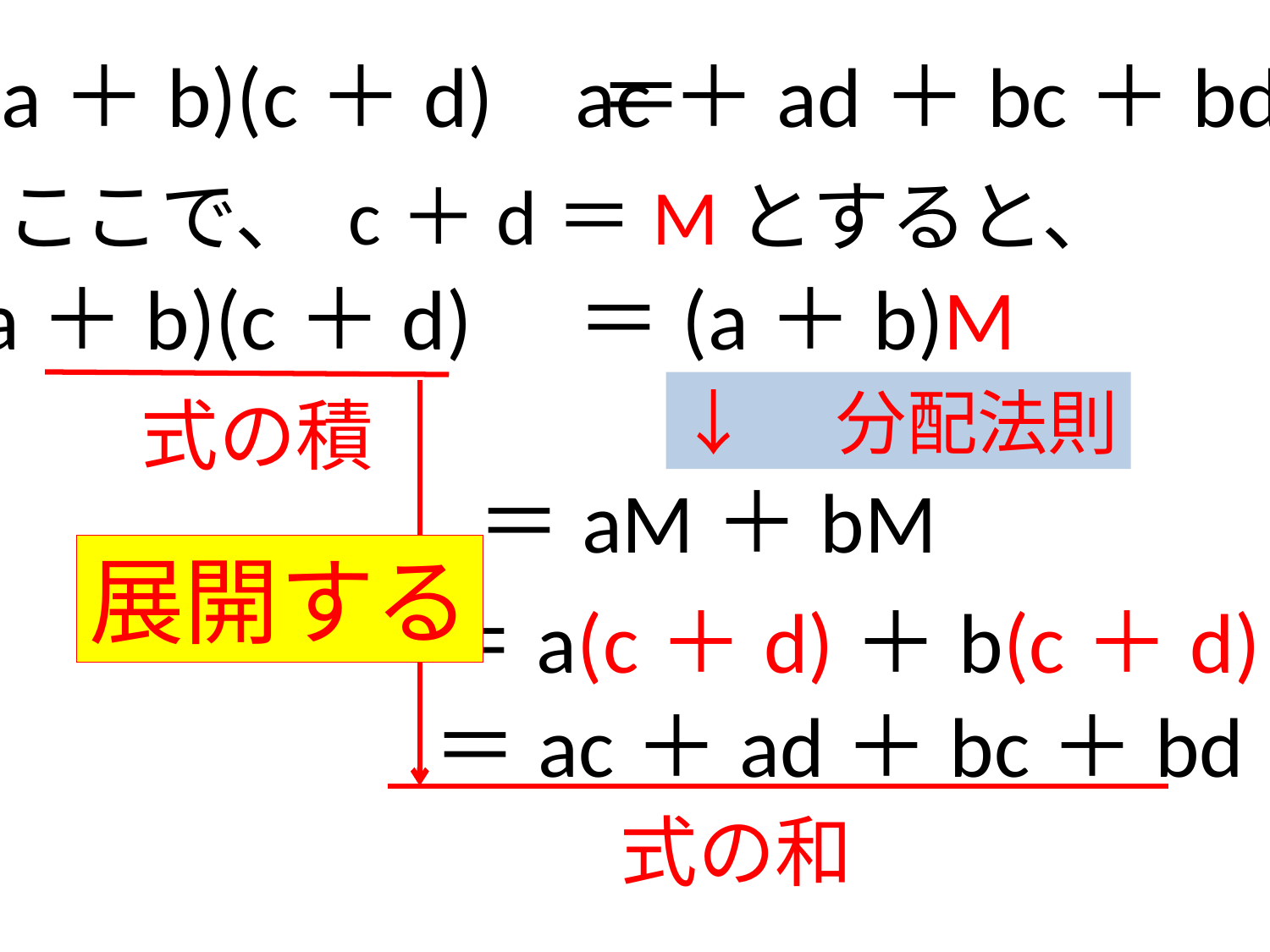

ac＋ad＋bc＋bd
(a＋b)(c＋d)　＝
ここで、 c＋d＝Mとすると、
(a＋b)(c＋d)　＝(a＋b)M
↓　分配法則
式の積
＝aM＋bM
展開する
＝a(c＋d)＋b(c＋d)
＝ac＋ad＋bc＋bd
式の和